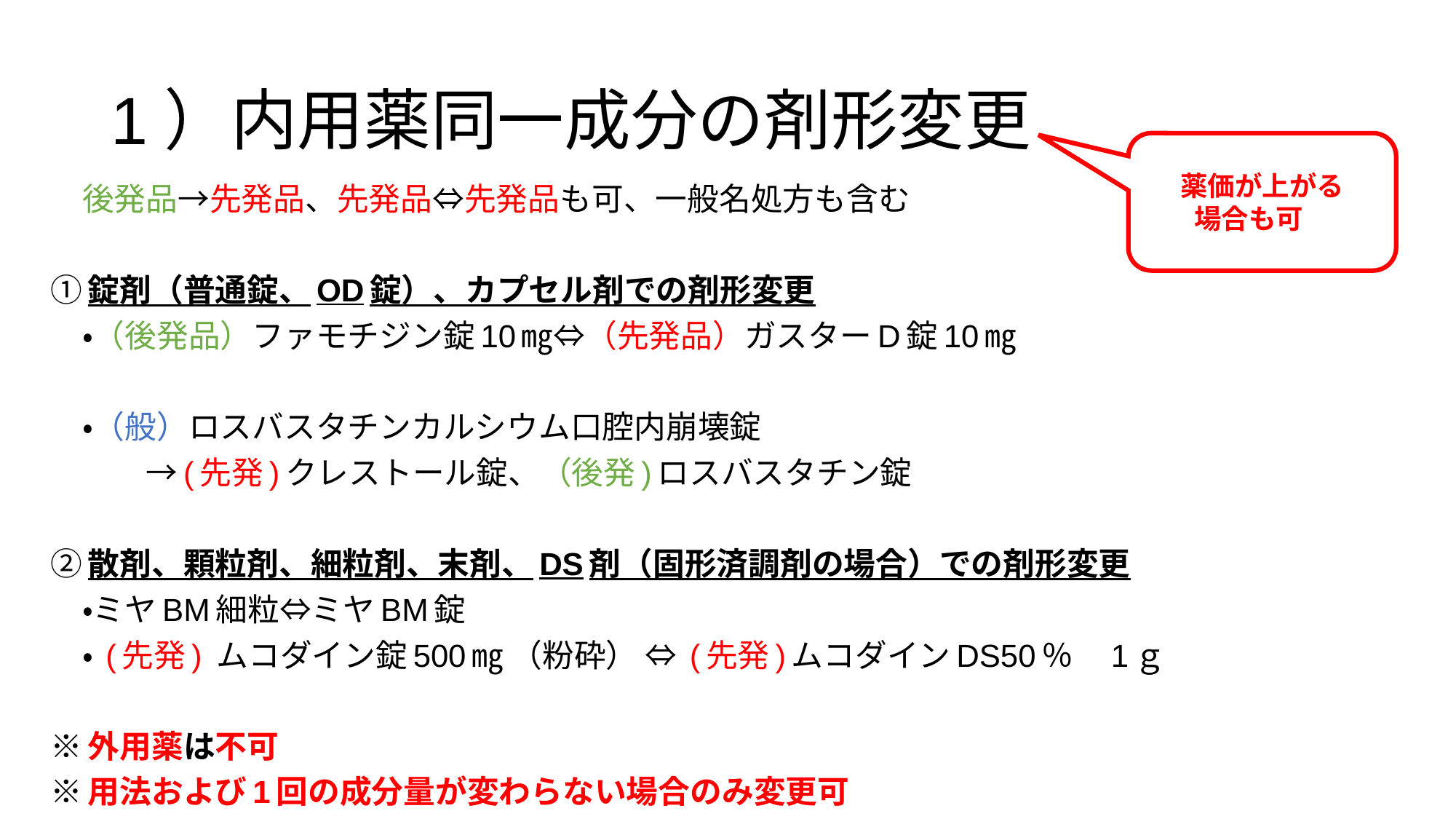

# 1）内用薬同一成分の剤形変更

薬価が上がる
場合も可〇

　後発品→先発品、先発品⇔先発品も可、一般名処方も含む

①錠剤（普通錠、OD錠）、カプセル剤での剤形変更
　・（後発品）ファモチジン錠10㎎⇔（先発品）ガスターD錠10㎎

　・（般）ロスバスタチンカルシウム口腔内崩壊錠
　　　→(先発)クレストール錠、（後発)ロスバスタチン錠

②散剤、顆粒剤、細粒剤、末剤、DS剤（固形済調剤の場合）での剤形変更
　・ミヤBM細粒⇔ミヤBM錠
　・ (先発) ムコダイン錠500㎎ （粉砕） ⇔ (先発)ムコダインDS50％　1ｇ

※外用薬は不可
※用法および1回の成分量が変わらない場合のみ変更可